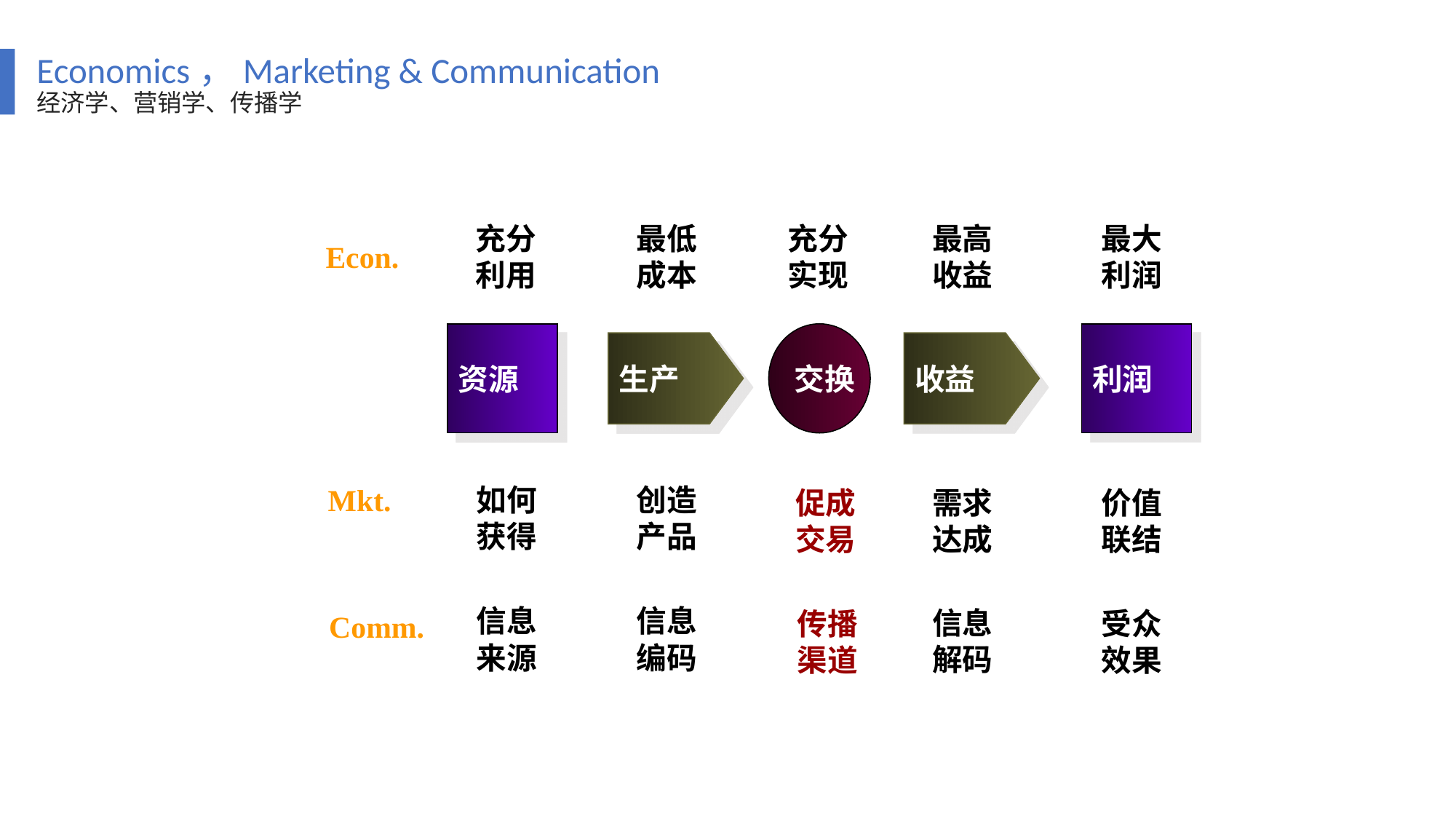

Economics，Marketing & Communication
经济学、营销学、传播学
充分
利用
最低
成本
充分
实现
最高
收益
最大
利润
Econ.
资源
交换
利润
生产
收益
Mkt.
如何
获得
创造
产品
促成
交易
价值
联结
需求
达成
信息
来源
信息
编码
信息
解码
传播
渠道
受众
效果
Comm.
受众
共识
媒介
品牌
偏好
资讯/
语境
广告学
信源/
广告主